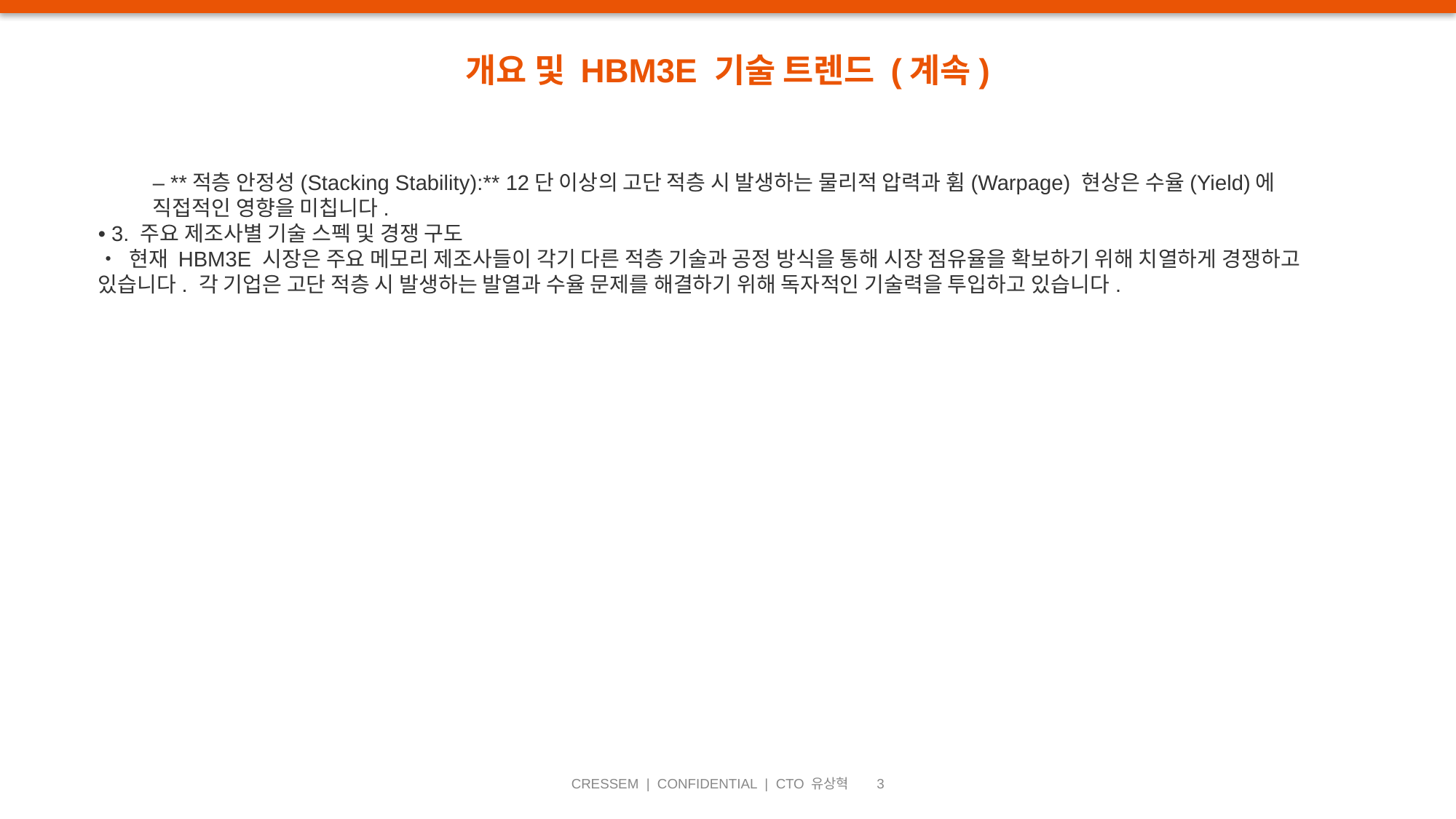

개요 및 HBM3E 기술 트렌드 (계속)
– **적층 안정성(Stacking Stability):** 12단 이상의 고단 적층 시 발생하는 물리적 압력과 휨(Warpage) 현상은 수율(Yield)에 직접적인 영향을 미칩니다.
• 3. 주요 제조사별 기술 스펙 및 경쟁 구도
• 현재 HBM3E 시장은 주요 메모리 제조사들이 각기 다른 적층 기술과 공정 방식을 통해 시장 점유율을 확보하기 위해 치열하게 경쟁하고 있습니다. 각 기업은 고단 적층 시 발생하는 발열과 수율 문제를 해결하기 위해 독자적인 기술력을 투입하고 있습니다.
CRESSEM  |  CONFIDENTIAL  |  CTO 유상혁        3